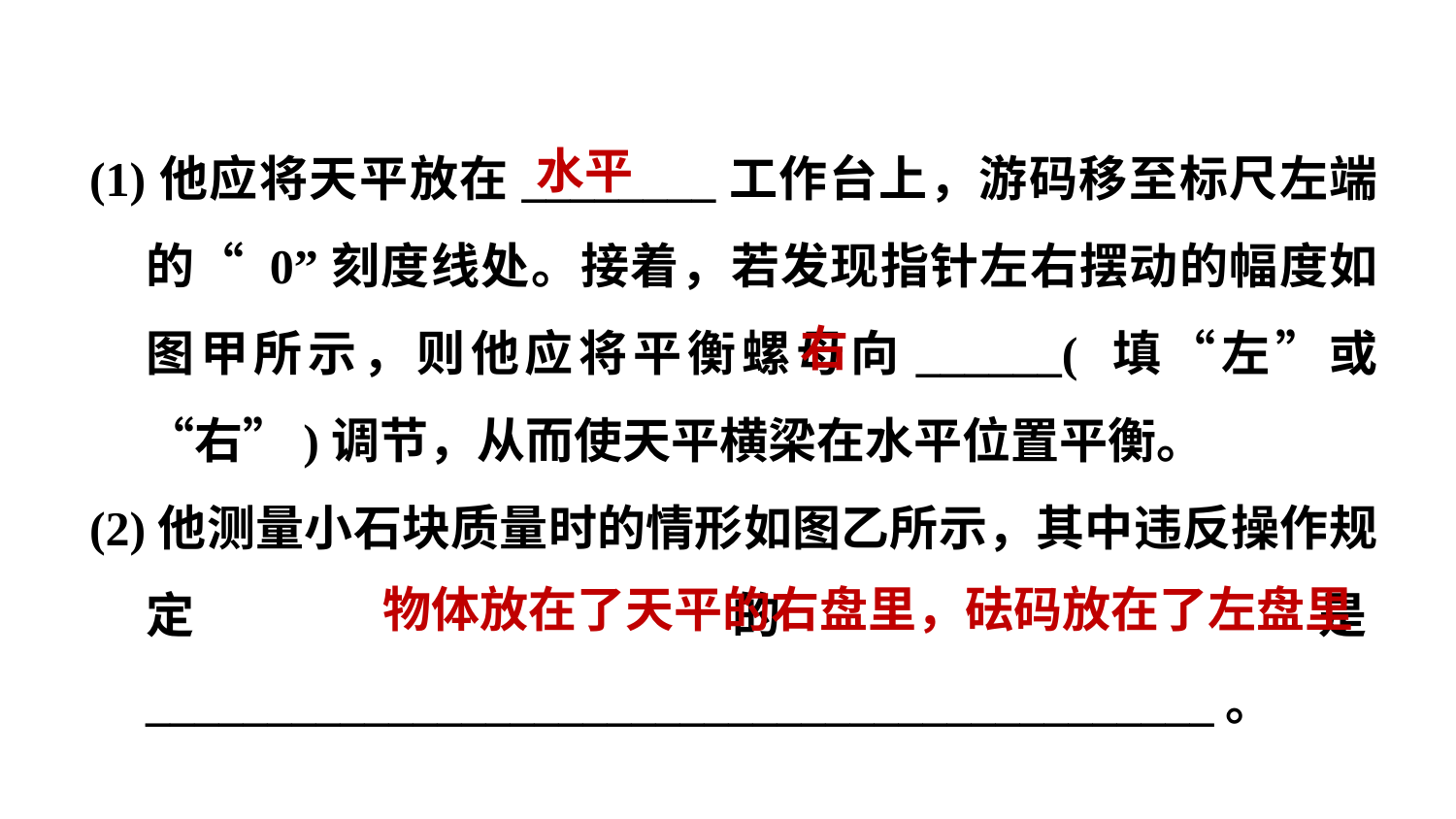

水平
(1)他应将天平放在________工作台上，游码移至标尺左端的“ 0”刻度线处。接着，若发现指针左右摆动的幅度如图甲所示，则他应将平衡螺母向______( 填“左”或“右”)调节，从而使天平横梁在水平位置平衡。
(2)他测量小石块质量时的情形如图乙所示，其中违反操作规定的是____________________________________________。
右
物体放在了天平的右盘里，砝码放在了左盘里